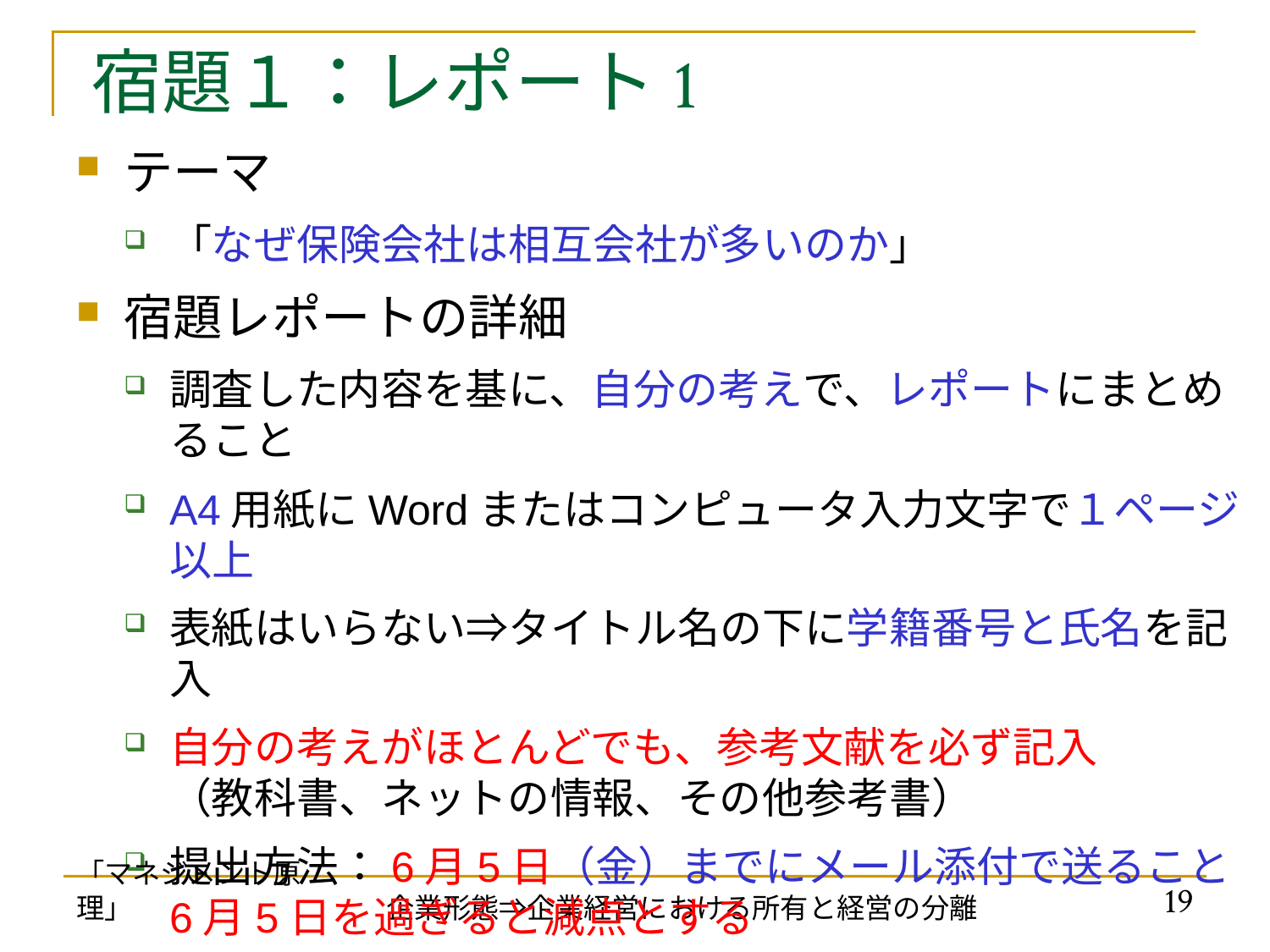

# 宿題１：レポート1
テーマ
「なぜ保険会社は相互会社が多いのか」
宿題レポートの詳細
調査した内容を基に、自分の考えで、レポートにまとめること
A4用紙にWordまたはコンピュータ入力文字で１ページ以上
表紙はいらない⇒タイトル名の下に学籍番号と氏名を記入
自分の考えがほとんどでも、参考文献を必ず記入
（教科書、ネットの情報、その他参考書）
提出方法：6月5日（金）までにメール添付で送ること
6月5日を過ぎると減点とする
kana-toshi@ab.auone-net.jp
「マネジメント原理」
19
企業形態⇒企業経営における所有と経営の分離